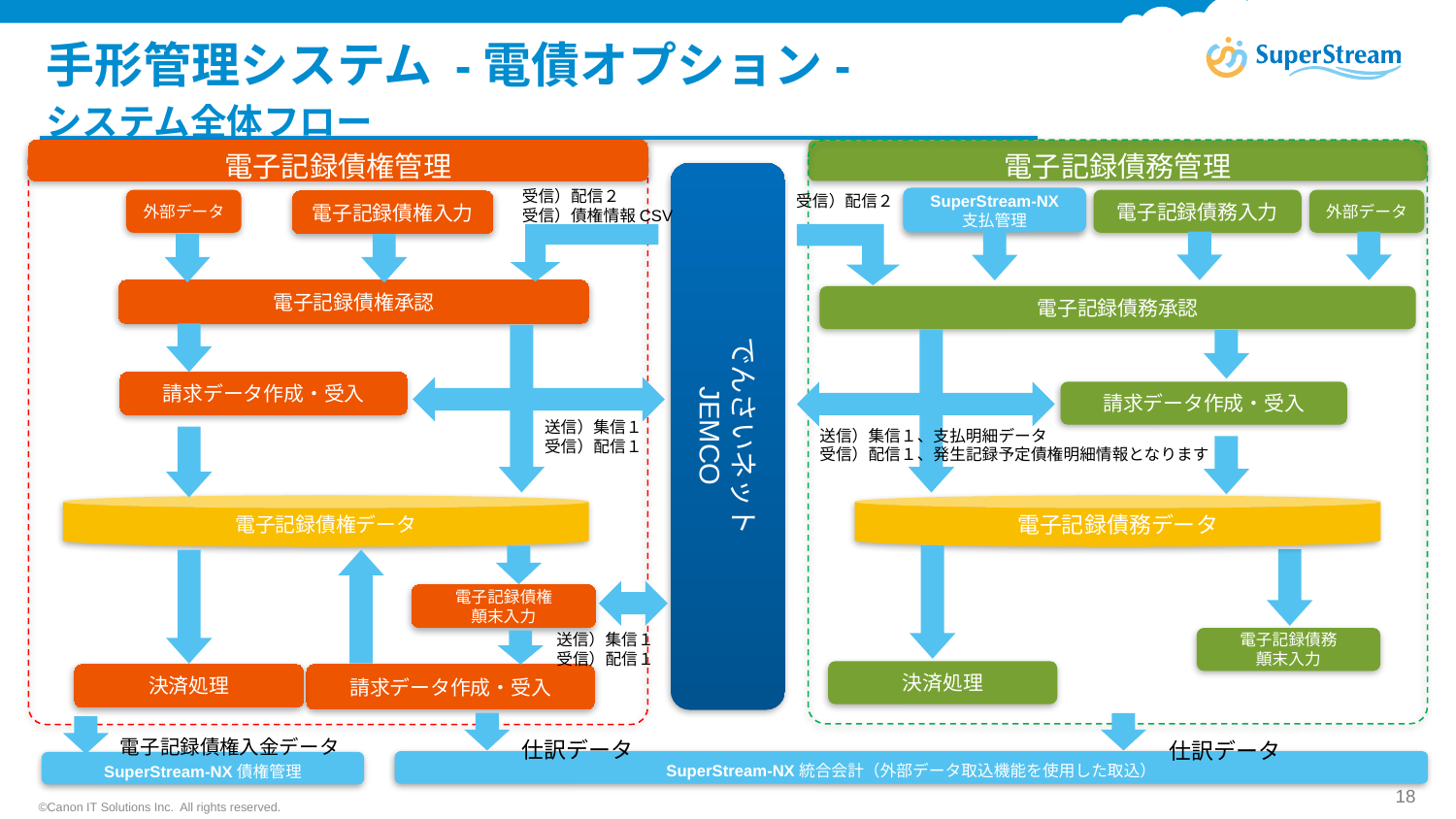

# 手形管理システム -電債オプション-
システム全体フロー
電子記録債務管理

電子記録債権管理

でんさいネット
JEMCO

受信）配信２
受信）債権情報CSV
SuperStream-NX
支払管理
外部データ
電子記録債務入力
外部データ
電子記録債権入力
受信）配信２

電子記録債権承認
電子記録債務承認

請求データ作成・受入

請求データ作成・受入
送信）集信１
受信）配信１
送信）集信１、支払明細データ
受信）配信１、発生記録予定債権明細情報となります

電子記録債権データ
電子記録債務データ

電子記録債権
顛末入力
電子記録債務
顛末入力
送信）集信１
受信）配信１

決済処理
請求データ作成・受入
決済処理
仕訳データ
仕訳データ
電子記録債権入金データ

SuperStream-NX統合会計（外部データ取込機能を使用した取込）
SuperStream-NX債権管理
18
©Canon IT Solutions Inc.  All rights reserved.